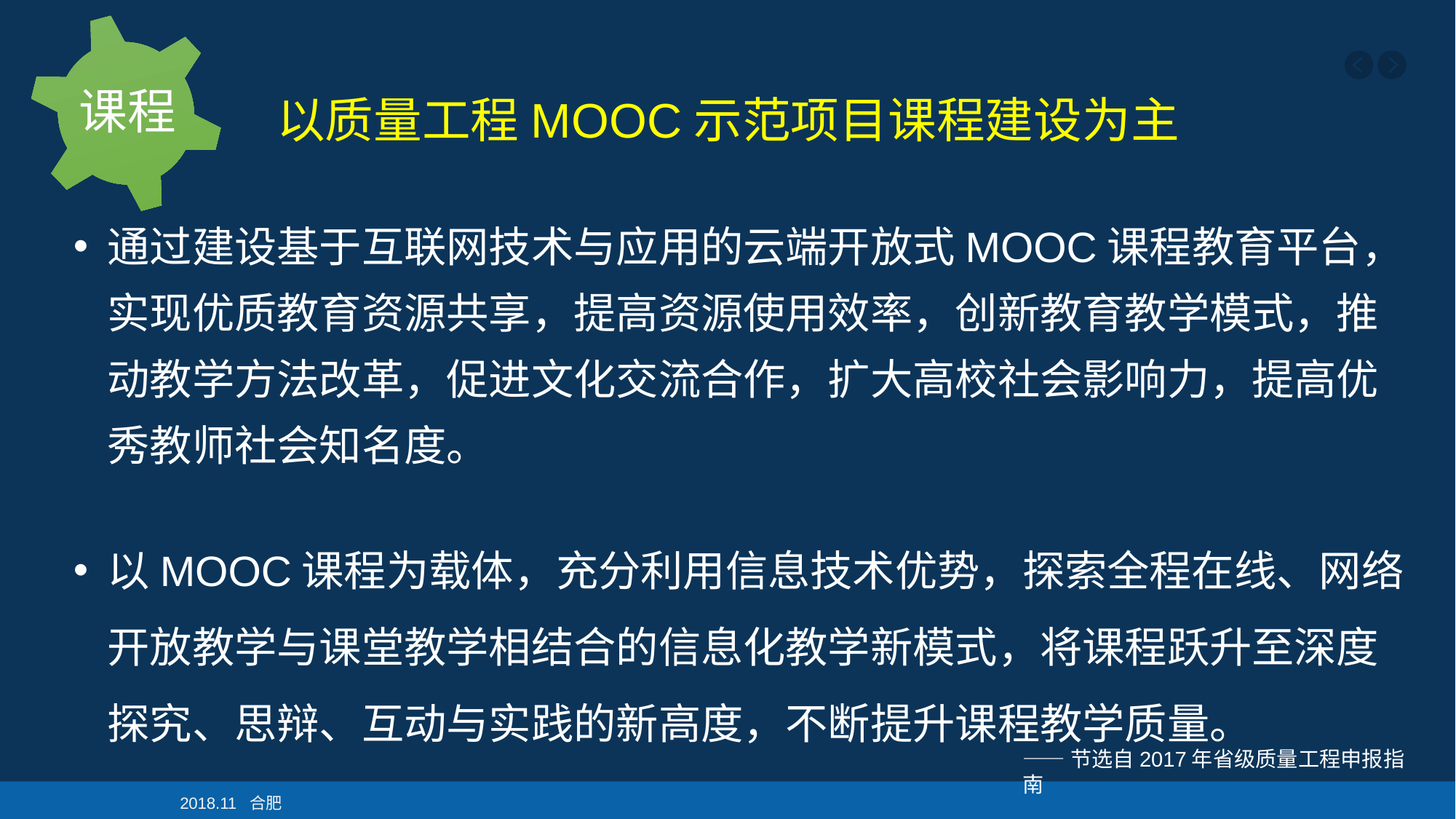

课程
以质量工程MOOC示范项目课程建设为主
通过建设基于互联网技术与应用的云端开放式MOOC课程教育平台，实现优质教育资源共享，提高资源使用效率，创新教育教学模式，推动教学方法改革，促进文化交流合作，扩大高校社会影响力，提高优秀教师社会知名度。

以MOOC课程为载体，充分利用信息技术优势，探索全程在线、网络开放教学与课堂教学相结合的信息化教学新模式，将课程跃升至深度探究、思辩、互动与实践的新高度，不断提升课程教学质量。
——节选自2017年省级质量工程申报指南